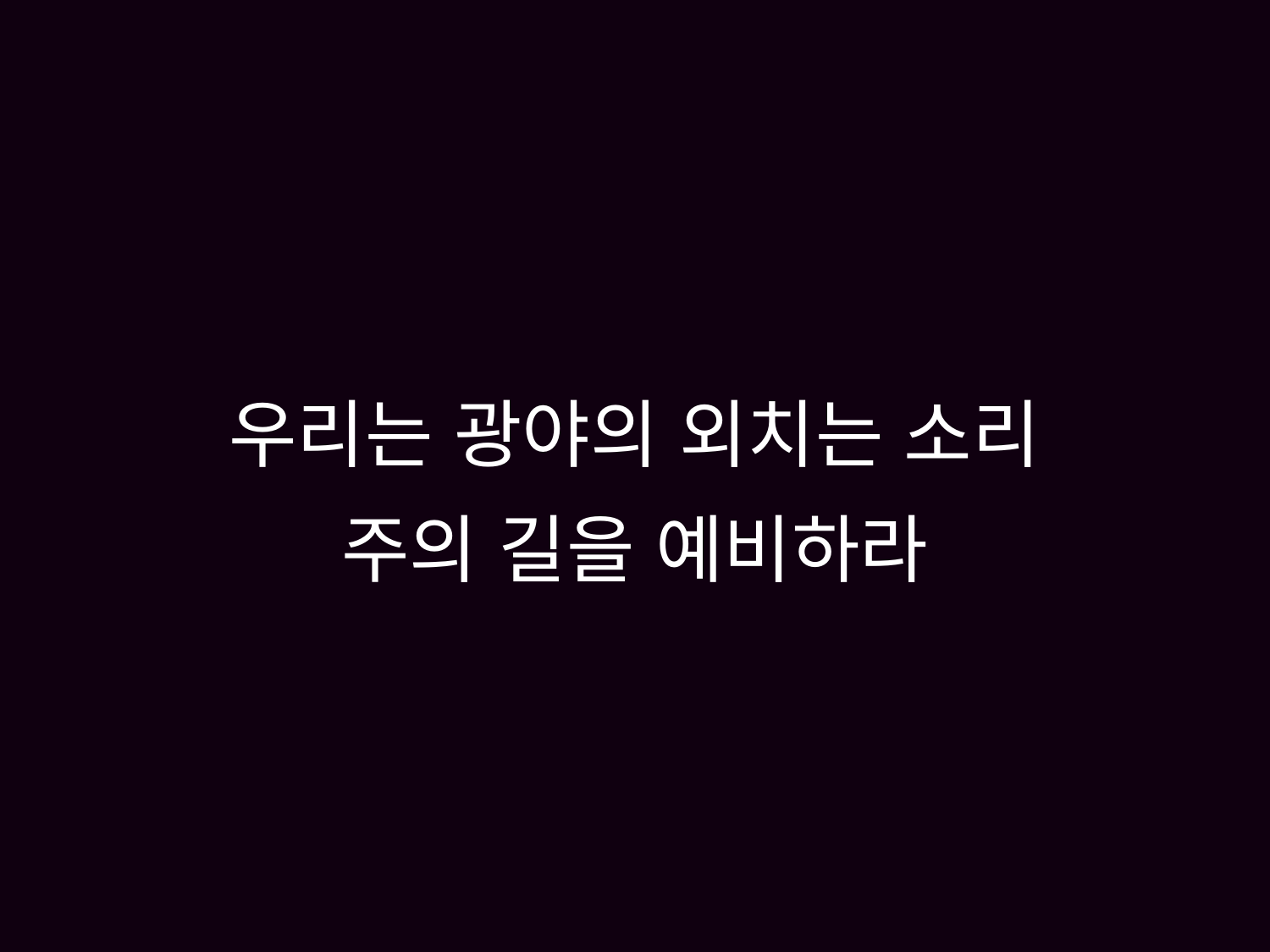

# 우리는 광야의 외치는 소리 주의 길을 예비하라